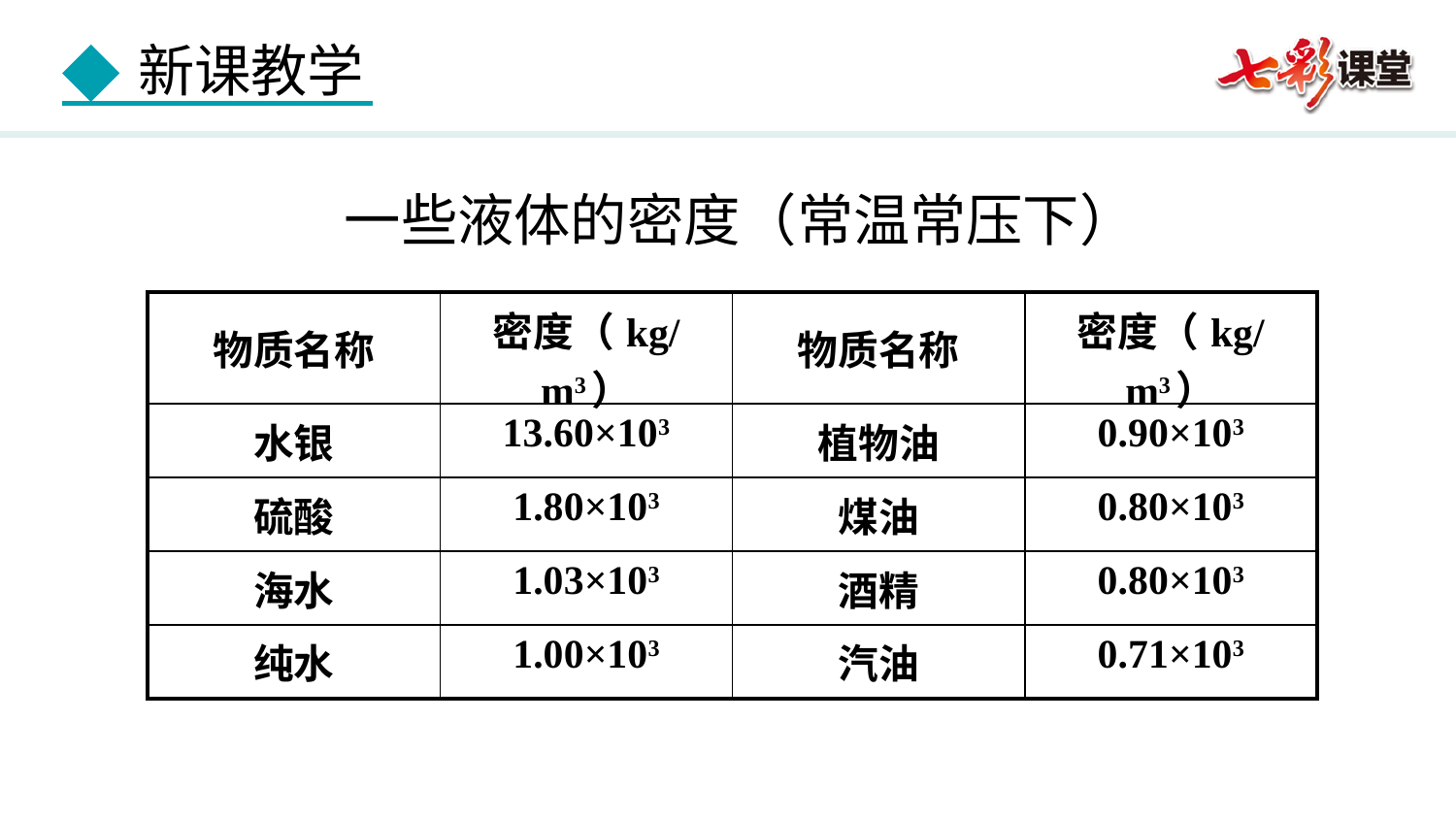

一些液体的密度（常温常压下）
| 物质名称 | 密度（kg/m3） | 物质名称 | 密度（kg/m3） |
| --- | --- | --- | --- |
| 水银 | 13.60×103 | 植物油 | 0.90×103 |
| 硫酸 | 1.80×103 | 煤油 | 0.80×103 |
| 海水 | 1.03×103 | 酒精 | 0.80×103 |
| 纯水 | 1.00×103 | 汽油 | 0.71×103 |